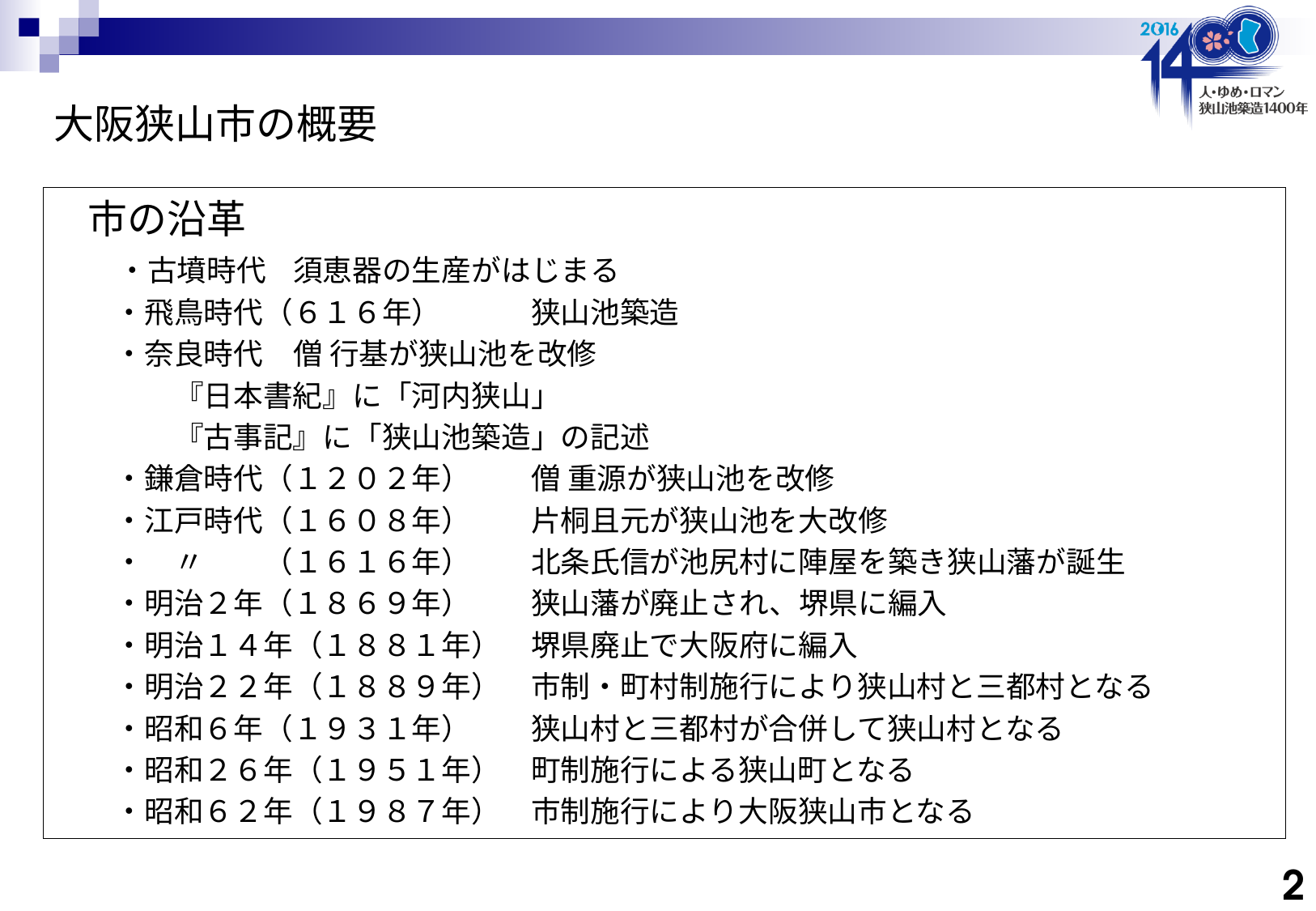

# 大阪狭山市の概要
　　市の沿革
　　・古墳時代		須恵器の生産がはじまる
　　・飛鳥時代（６１６年）	狭山池築造
　　・奈良時代		僧 行基が狭山池を改修
			『日本書紀』に「河内狭山」
			『古事記』に「狭山池築造」の記述
　　・鎌倉時代（１２０２年）	僧 重源が狭山池を改修
　　・江戸時代（１６０８年）	片桐且元が狭山池を大改修
　　・　〃　　（１６１６年）	北条氏信が池尻村に陣屋を築き狭山藩が誕生
　　・明治２年（１８６９年）	狭山藩が廃止され、堺県に編入
　　・明治１４年（１８８１年）	堺県廃止で大阪府に編入
　　・明治２２年（１８８９年）	市制・町村制施行により狭山村と三都村となる
　　・昭和６年（１９３１年）	狭山村と三都村が合併して狭山村となる
　　・昭和２６年（１９５１年）	町制施行による狭山町となる
　　・昭和６２年（１９８７年）	市制施行により大阪狭山市となる

2